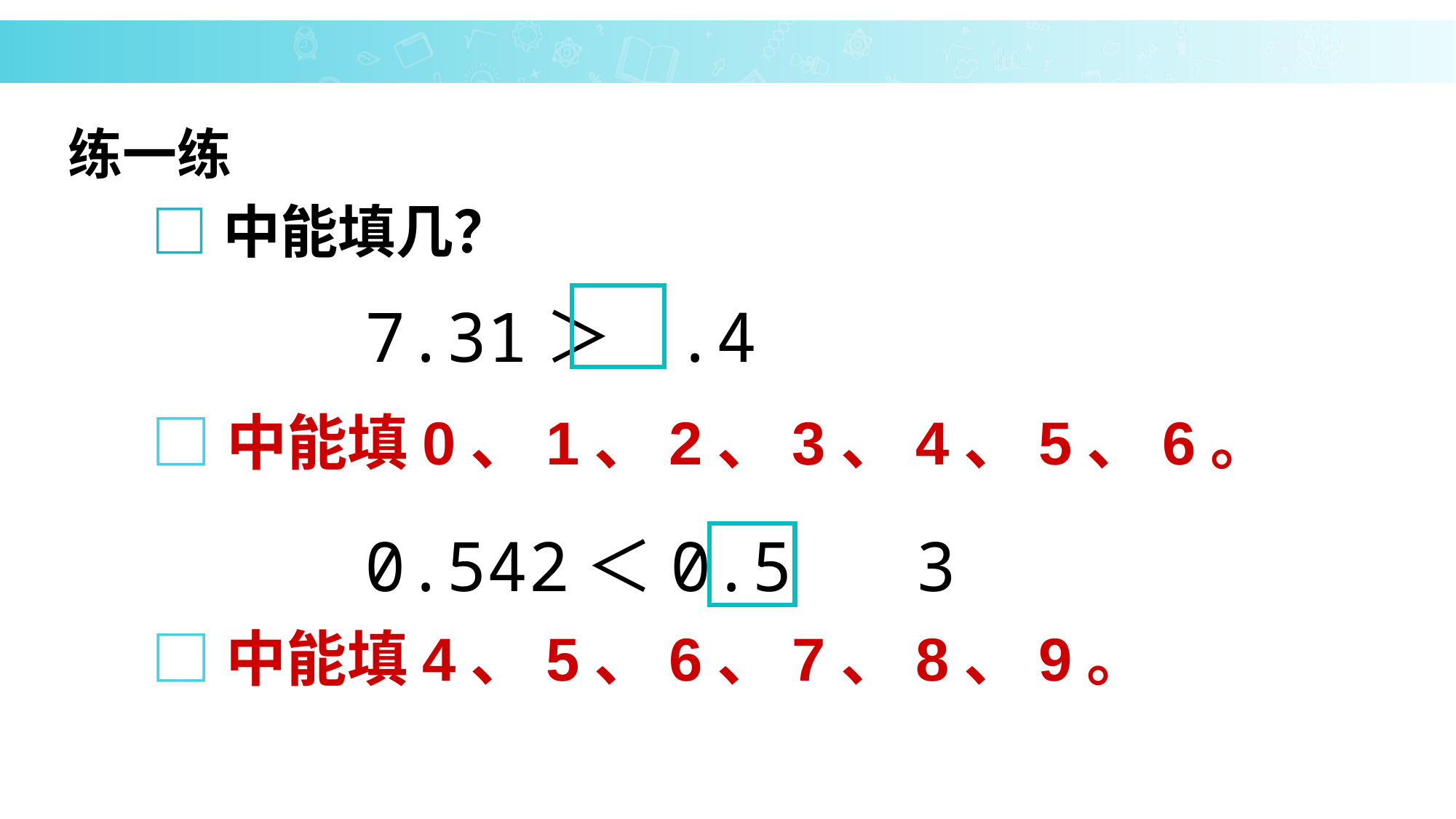

练一练
□中能填几？

7.31＞   .4
0.542＜0.5   3

□中能填0、1、2、3、4、5、6。
□中能填4、5、6、7、8、9。